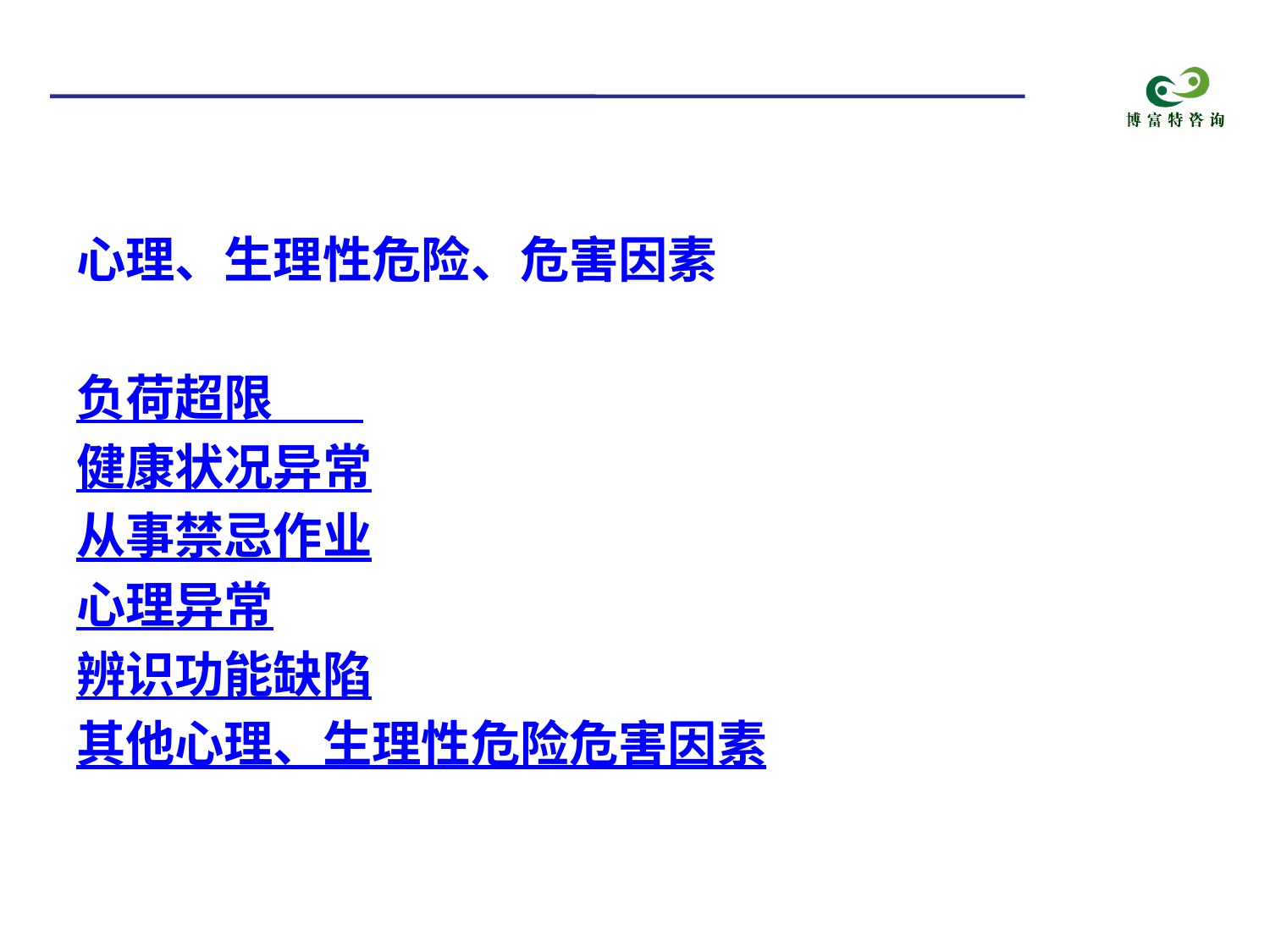

心理、生理性危险、危害因素

负荷超限
健康状况异常
从事禁忌作业
心理异常
辨识功能缺陷
其他心理、生理性危险危害因素